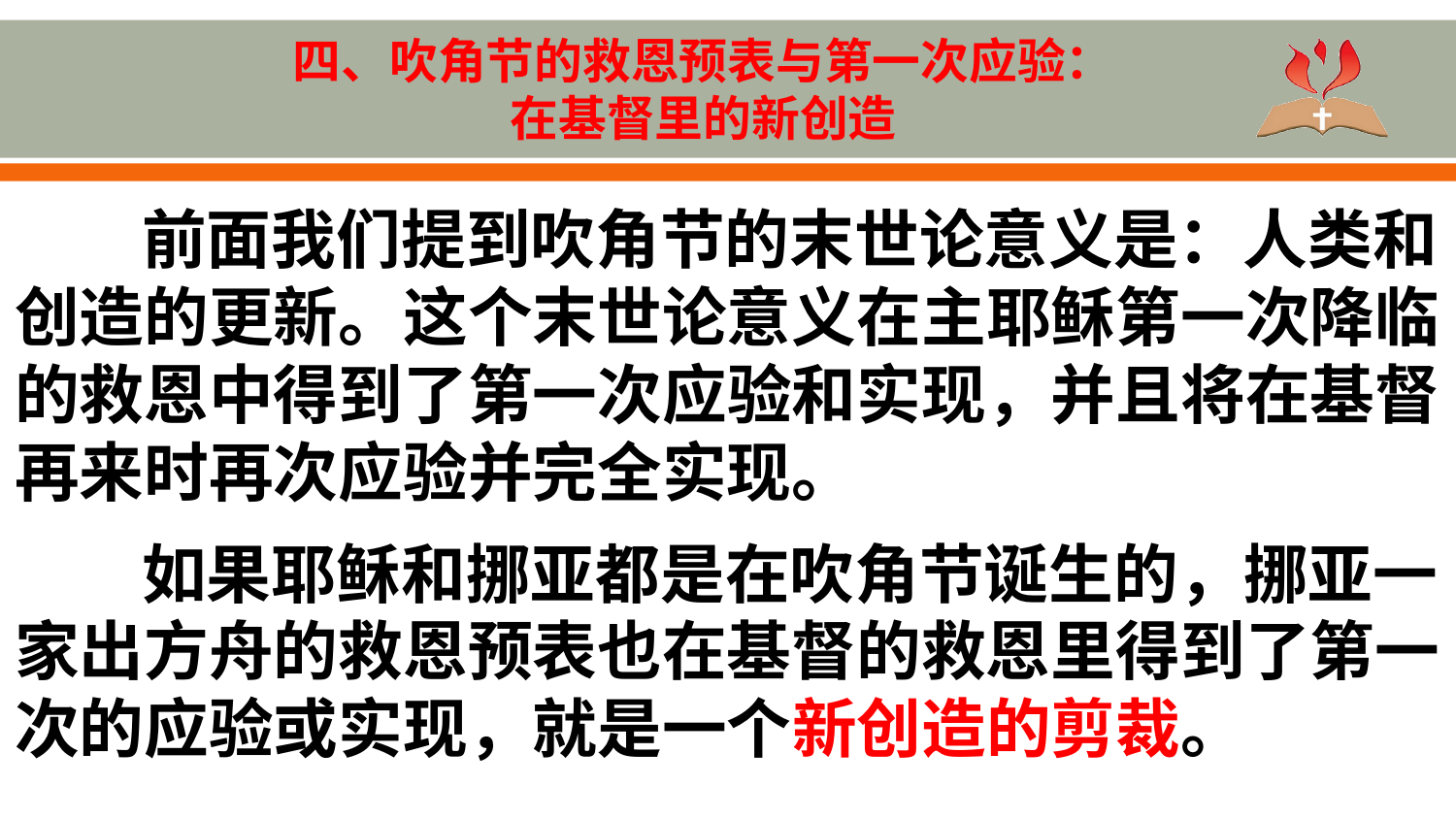

# 四、吹角节的救恩预表与第一次应验： 在基督里的新创造
前面我们提到吹角节的末世论意义是：人类和创造的更新。这个末世论意义在主耶稣第一次降临的救恩中得到了第一次应验和实现，并且将在基督再来时再次应验并完全实现。
如果耶稣和挪亚都是在吹角节诞生的，挪亚一家出方舟的救恩预表也在基督的救恩里得到了第一次的应验或实现，就是一个新创造的剪裁。